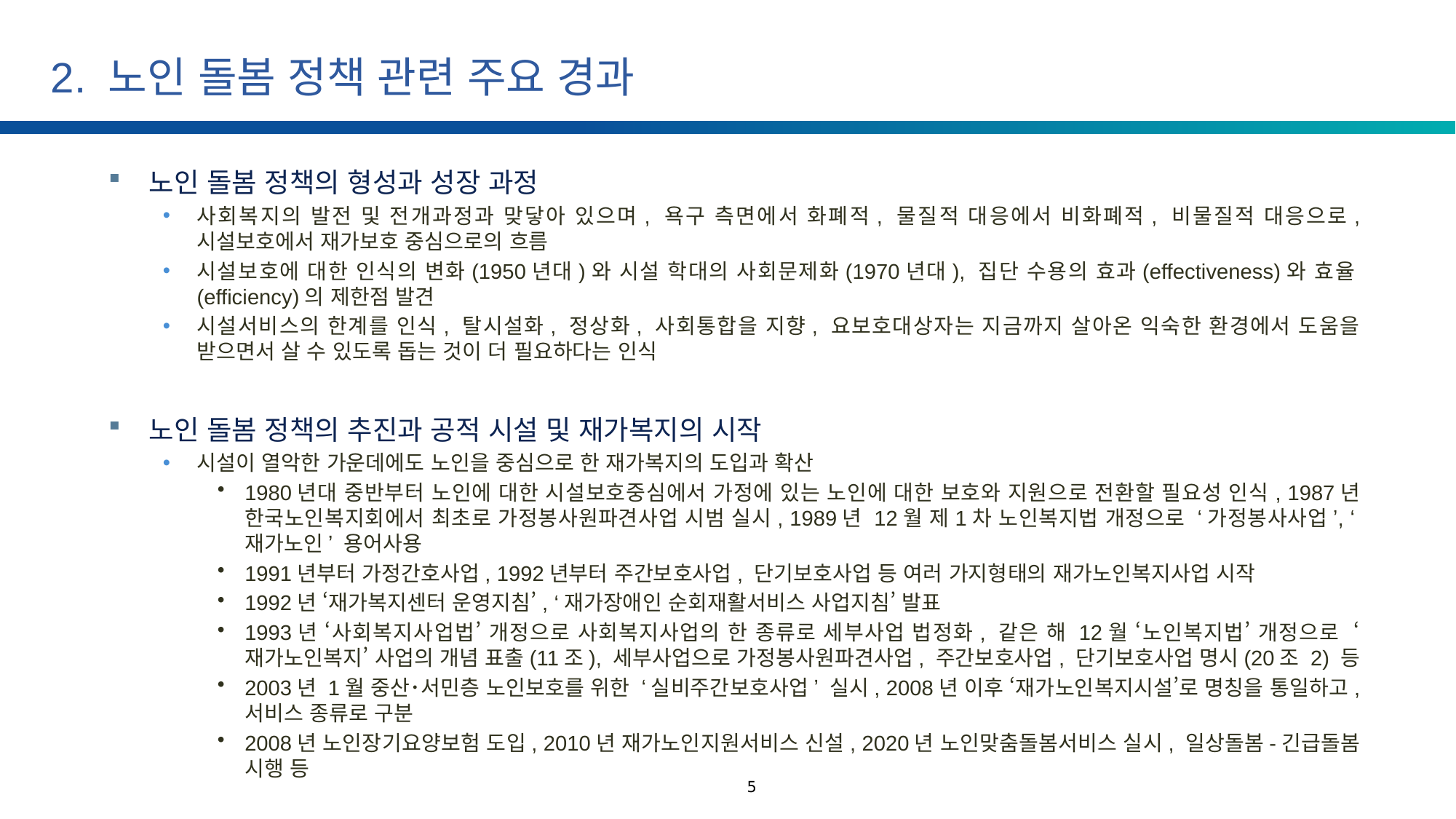

# 2. 노인 돌봄 정책 관련 주요 경과
노인 돌봄 정책의 형성과 성장 과정
사회복지의 발전 및 전개과정과 맞닿아 있으며, 욕구 측면에서 화폐적, 물질적 대응에서 비화폐적, 비물질적 대응으로, 시설보호에서 재가보호 중심으로의 흐름
시설보호에 대한 인식의 변화(1950년대)와 시설 학대의 사회문제화(1970년대), 집단 수용의 효과(effectiveness)와 효율(efficiency)의 제한점 발견
시설서비스의 한계를 인식, 탈시설화, 정상화, 사회통합을 지향, 요보호대상자는 지금까지 살아온 익숙한 환경에서 도움을 받으면서 살 수 있도록 돕는 것이 더 필요하다는 인식

노인 돌봄 정책의 추진과 공적 시설 및 재가복지의 시작
시설이 열악한 가운데에도 노인을 중심으로 한 재가복지의 도입과 확산
1980년대 중반부터 노인에 대한 시설보호중심에서 가정에 있는 노인에 대한 보호와 지원으로 전환할 필요성 인식, 1987년 한국노인복지회에서 최초로 가정봉사원파견사업 시범 실시, 1989년 12월 제1차 노인복지법 개정으로 ʻ가정봉사사업ʼ, ʻ재가노인ʼ 용어사용
1991년부터 가정간호사업, 1992년부터 주간보호사업, 단기보호사업 등 여러 가지형태의 재가노인복지사업 시작
1992년 ‘재가복지센터 운영지침’, ‘재가장애인 순회재활서비스 사업지침’ 발표
1993년 ‘사회복지사업법’ 개정으로 사회복지사업의 한 종류로 세부사업 법정화, 같은 해 12월 ‘노인복지법’ 개정으로  ‘재가노인복지’ 사업의 개념 표출(11조), 세부사업으로 가정봉사원파견사업, 주간보호사업, 단기보호사업 명시(20조 2) 등
2003년 1월 중산･서민층 노인보호를 위한 ʻ실비주간보호사업ʼ 실시, 2008년 이후 ‘재가노인복지시설’로 명칭을 통일하고, 서비스 종류로 구분
2008년 노인장기요양보험 도입, 2010년 재가노인지원서비스 신설, 2020년 노인맞춤돌봄서비스 실시, 일상돌봄-긴급돌봄 시행 등

5